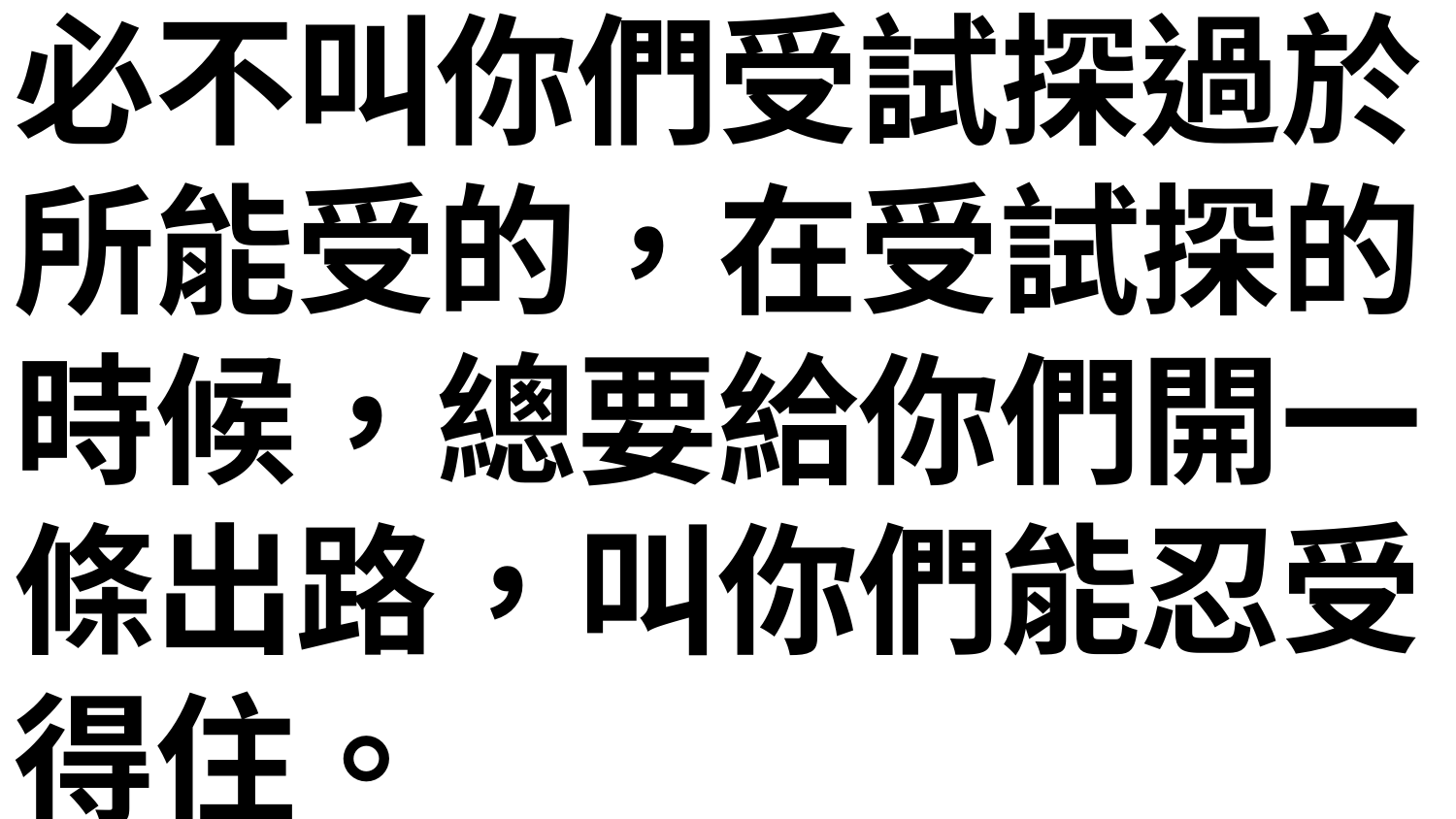

必不叫你們受試探過於所能受的，在受試探的時候，總要給你們開一條出路，叫你們能忍受得住。